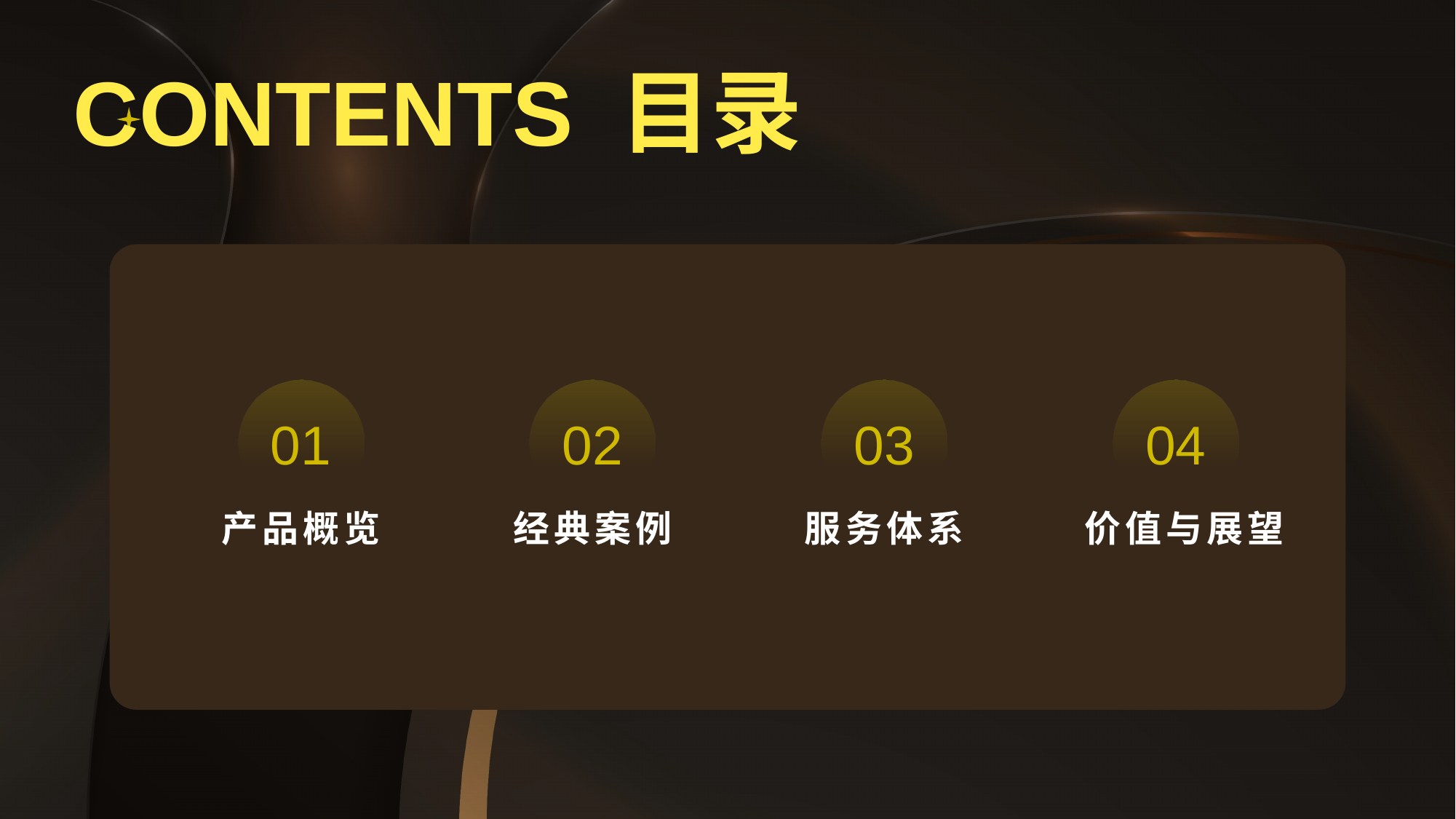

# CONTENTS 目录
01
02
03
04
产品概览

经典案例

服务体系

价值与展望